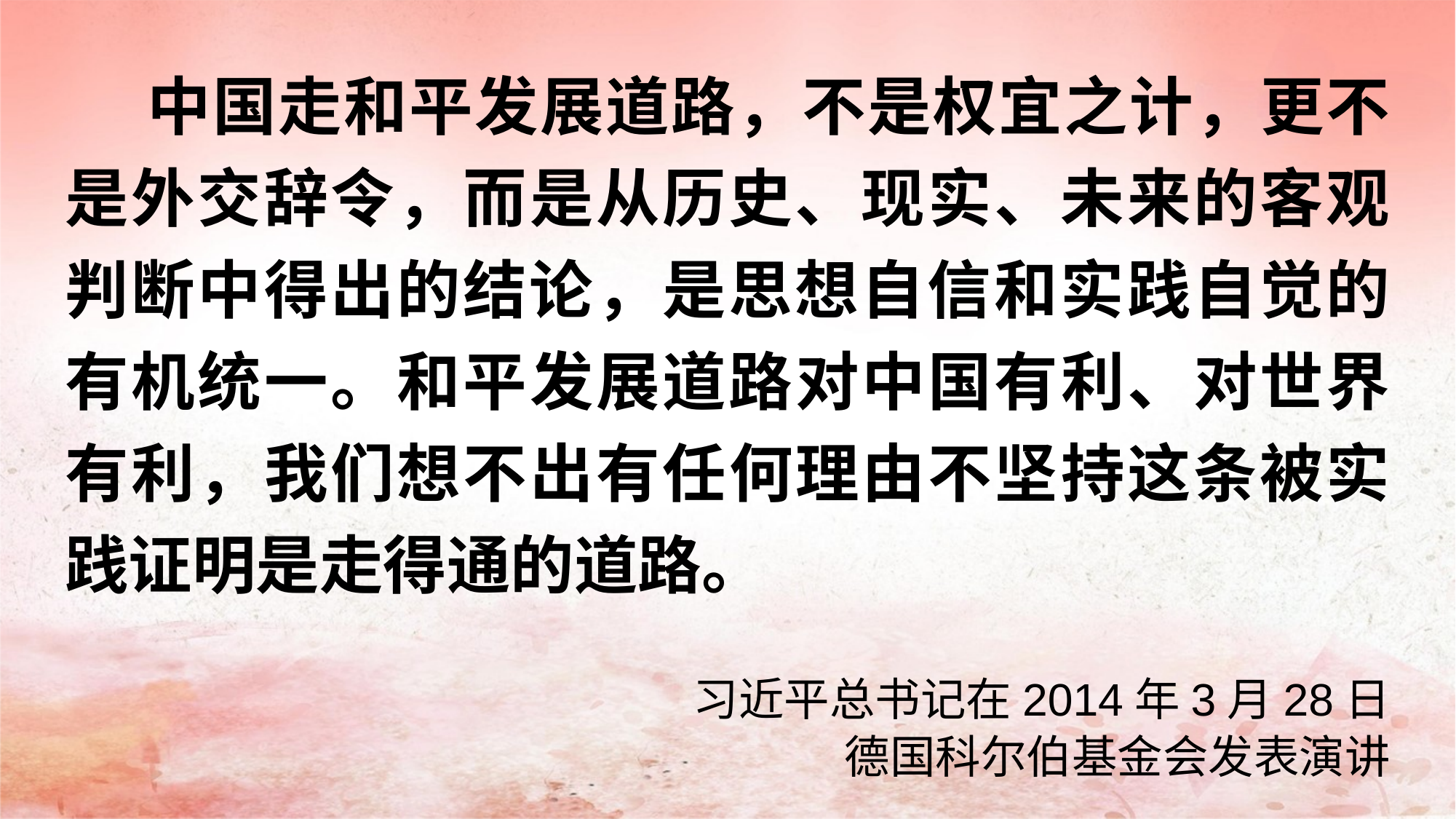

中国走和平发展道路，不是权宜之计，更不是外交辞令，而是从历史、现实、未来的客观判断中得出的结论，是思想自信和实践自觉的有机统一。和平发展道路对中国有利、对世界有利，我们想不出有任何理由不坚持这条被实践证明是走得通的道路。
习近平总书记在2014年3月28日
德国科尔伯基金会发表演讲